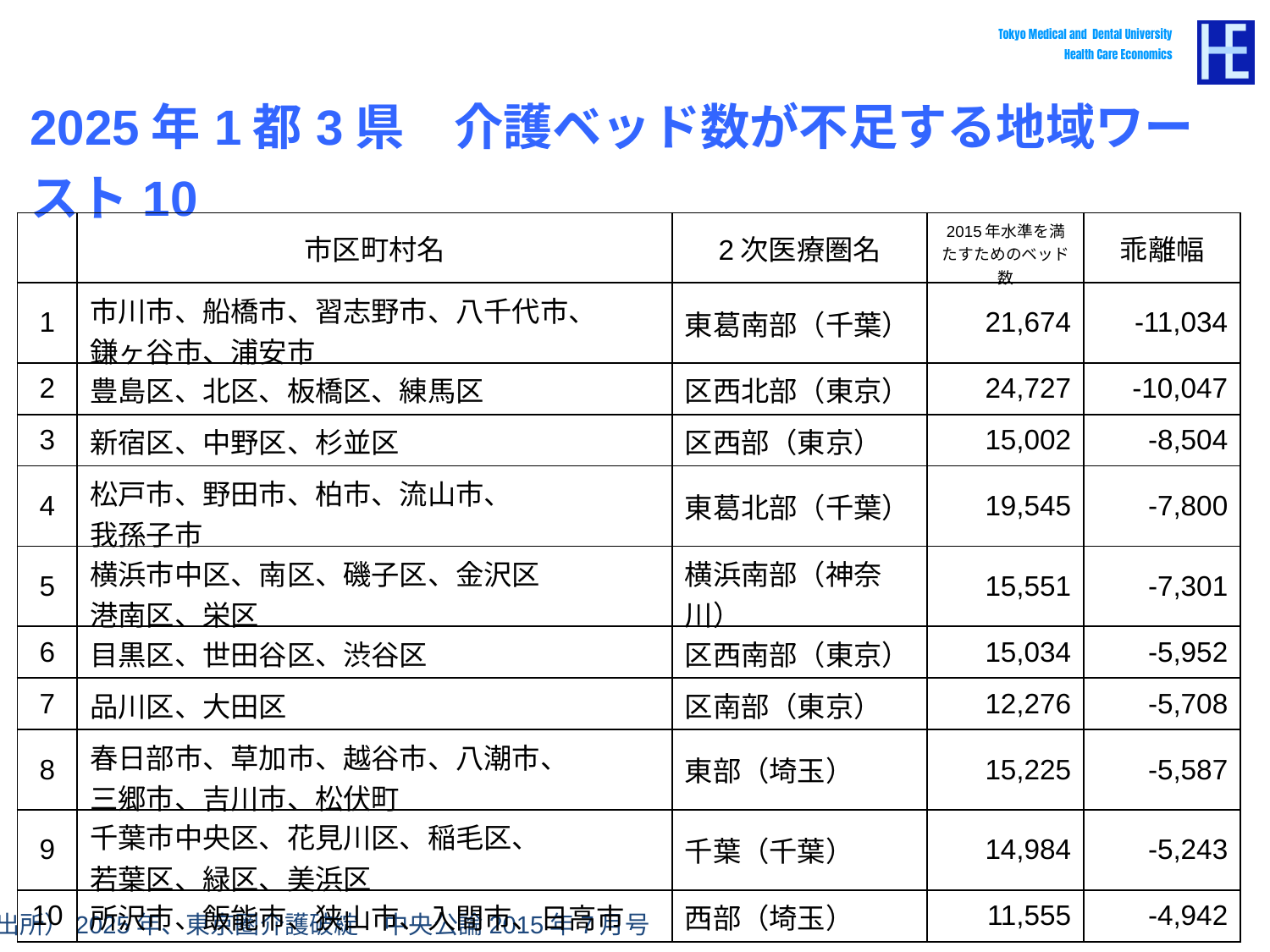

| 2025年1都3県　介護ベッド数が不足する地域ワースト10 |  |  |  |  |
| --- | --- | --- | --- | --- |
|  | 市区町村名 | 2次医療圏名 | 2015年水準を満たすためのベッド数 | 乖離幅 |
| 1 | 市川市、船橋市、習志野市、八千代市、 鎌ヶ谷市、浦安市 | 東葛南部（千葉） | 21,674 | -11,034 |
| 2 | 豊島区、北区、板橋区、練馬区 | 区西北部（東京） | 24,727 | -10,047 |
| 3 | 新宿区、中野区、杉並区 | 区西部（東京） | 15,002 | -8,504 |
| 4 | 松戸市、野田市、柏市、流山市、 我孫子市 | 東葛北部（千葉） | 19,545 | -7,800 |
| 5 | 横浜市中区、南区、磯子区、金沢区 港南区、栄区 | 横浜南部（神奈川） | 15,551 | -7,301 |
| 6 | 目黒区、世田谷区、渋谷区 | 区西南部（東京） | 15,034 | -5,952 |
| 7 | 品川区、大田区 | 区南部（東京） | 12,276 | -5,708 |
| 8 | 春日部市、草加市、越谷市、八潮市、 三郷市、吉川市、松伏町 | 東部（埼玉） | 15,225 | -5,587 |
| 9 | 千葉市中央区、花見川区、稲毛区、 若葉区、緑区、美浜区 | 千葉（千葉） | 14,984 | -5,243 |
| 10 | 所沢市、飯能市、狭山市、入間市、日高市 | 西部（埼玉） | 11,555 | -4,942 |
| ※乖離幅のマイナス値は2025年に不足するベッド数を表す。 |  |  |  |  |
14
出所）2025年、東京圏介護破綻　中央公論2015年7月号